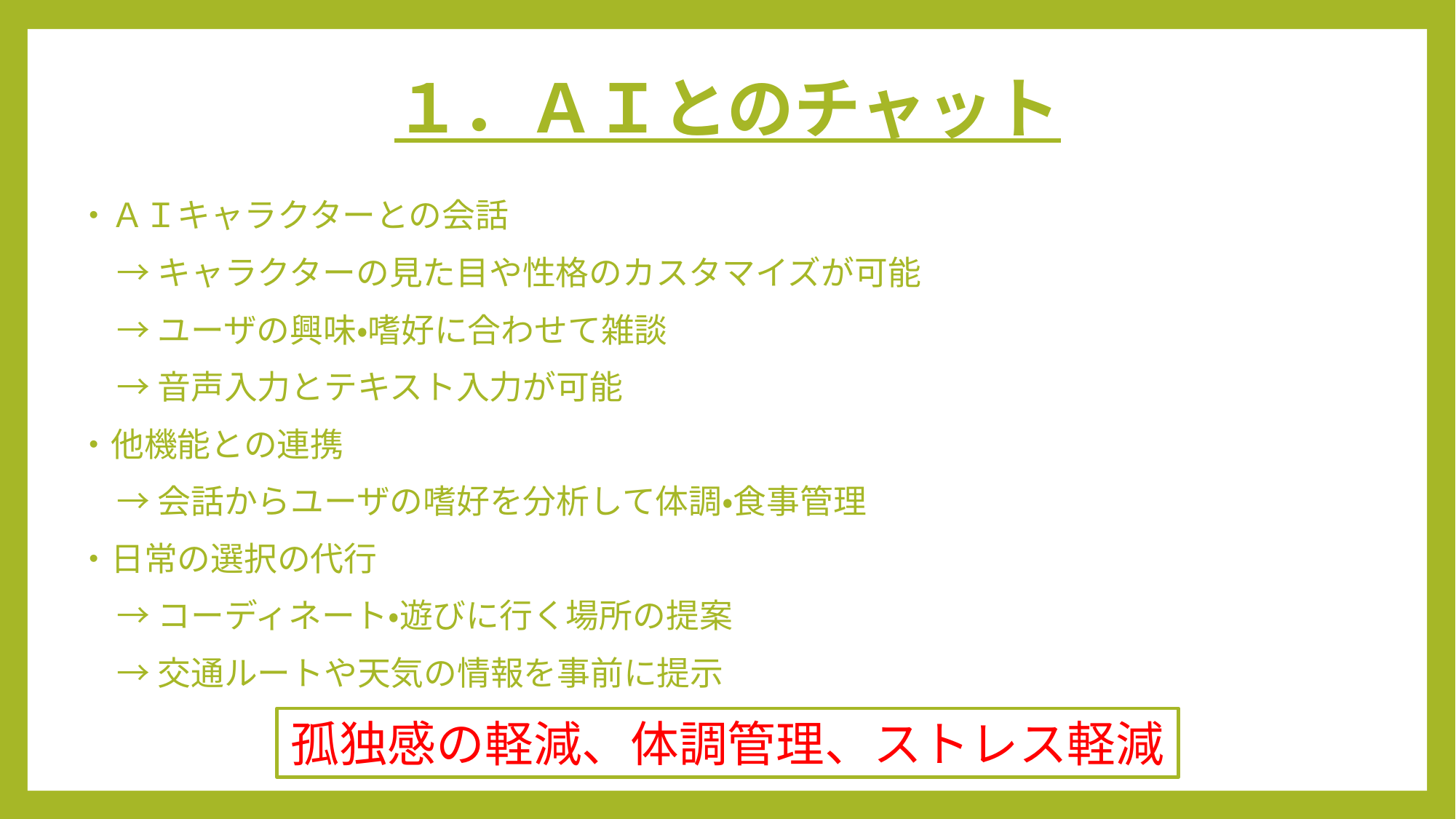

# １．ＡＩとのチャット
ＡＩキャラクターとの会話
　→ キャラクターの見た目や性格のカスタマイズが可能
　→ ユーザの興味・嗜好に合わせて雑談
　→ 音声入力とテキスト入力が可能
他機能との連携
　→ 会話からユーザの嗜好を分析して体調・食事管理
日常の選択の代行
　→ コーディネート・遊びに行く場所の提案
　→ 交通ルートや天気の情報を事前に提示
孤独感の軽減、体調管理、ストレス軽減